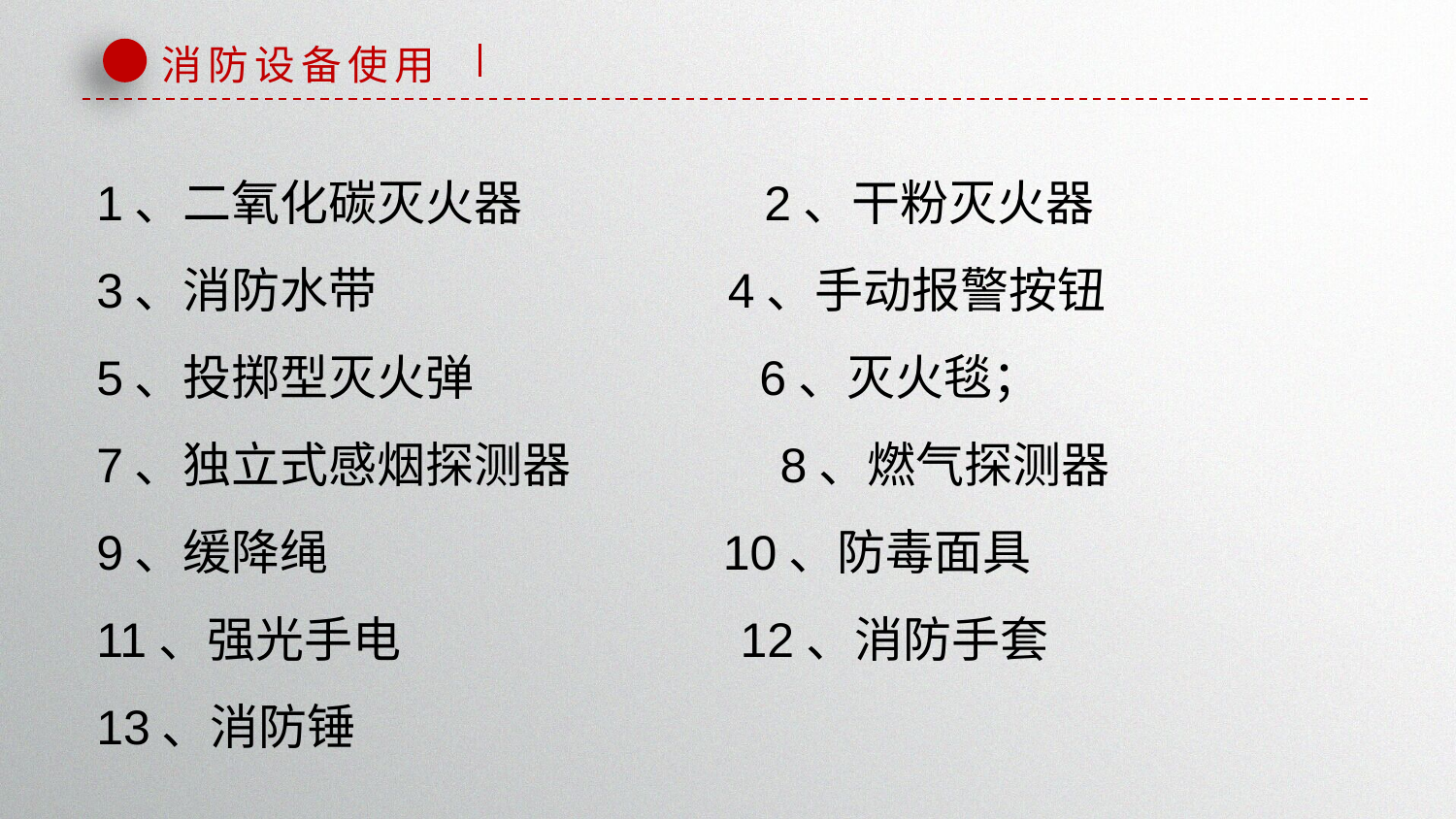

消防设备使用

1、二氧化碳灭火器                     2、干粉灭火器
3、消防水带                               4、手动报警按钮
5、投掷型灭火弹                         6、灭火毯；
7、独立式感烟探测器                  8、燃气探测器
9、缓降绳                                   10、防毒面具
11、强光手电                              12、消防手套
13、消防锤
发现问题是解决问题的先决条件，但仅仅满足有提出问题是不够的，提出问题的目的是为了有效解决问题。人
生就是解决一系列问题的过程。个体克服生活、学习、实践中新的矛盾时的复杂心理活动，其中主要是思维活
动。教育心理学着重研究学生学习知识、应用知识中的问题解决。